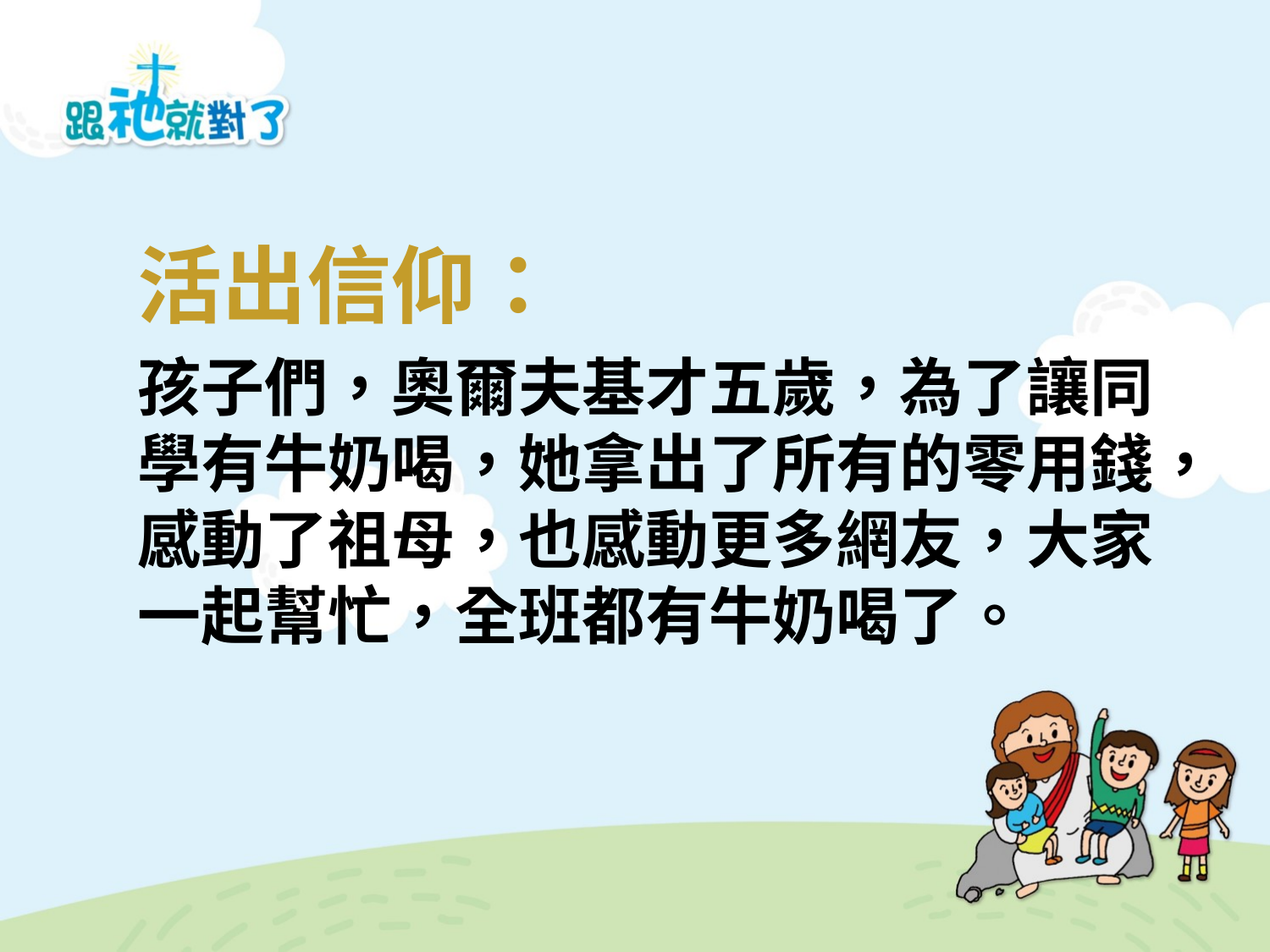

活出信仰：
孩子們，奧爾夫基才五歲，為了讓同學有牛奶喝，她拿出了所有的零用錢，感動了祖母，也感動更多網友，大家一起幫忙，全班都有牛奶喝了。